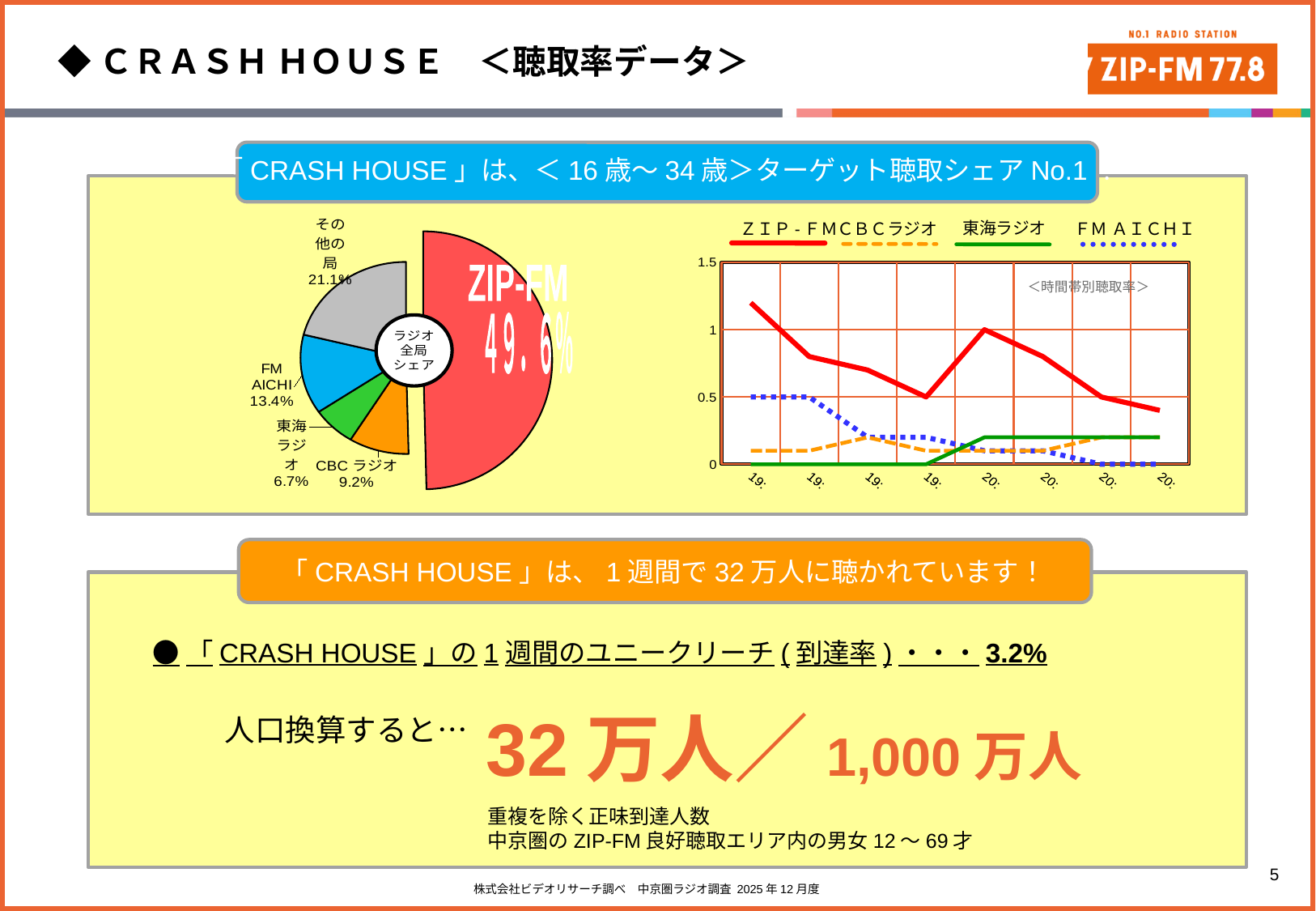

◆ＣＲＡＳＨ ＨＯＵＳＥ　＜聴取率データ＞

「CRASH HOUSE」は、＜16歳～34歳＞ターゲット聴取シェアNo.1！

### Chart

| Category | 19:00 -2100 |
|---|---|
| ZIP-FM | 49.6 |
| CBCラジオ | 9.2 |
| 東海ラジオ | 6.7 |
| FM AICHI | 13.4 |
| NHK-FM | 0.0 |
| NHK第1 | 0.0 |
| その他の局 | 21.099999999999994 |

### Chart

| Category | 19:00 -2100 |
|---|---|
| ZIP-FM | 49.6 |
| CBCラジオ | 9.2 |
| 東海ラジオ | 6.7 |
| FM AICHI | 13.4 |
| NHK-FM | 0.0 |
| NHK第1 | 0.0 |
| その他の局 | 21.1 |
ZIP-FM
４９．６％
東海ラジオ
ＦＭ ＡＩＣＨＩ
ＺＩＰ-ＦＭ
ＣＢＣラジオ

### Chart

| Category |
|---|

[unsupported chart]

＜時間帯別聴取率＞

「CRASH HOUSE」は、1週間で32万人に聴かれています！

●「CRASH HOUSE」の1週間のユニークリーチ(到達率)・・・3.2%
32万人／1,000万人
人口換算すると…
重複を除く正味到達人数
中京圏のZIP-FM良好聴取エリア内の男女12～69才
株式会社ビデオリサーチ調べ　中京圏ラジオ調査 2025年12月度